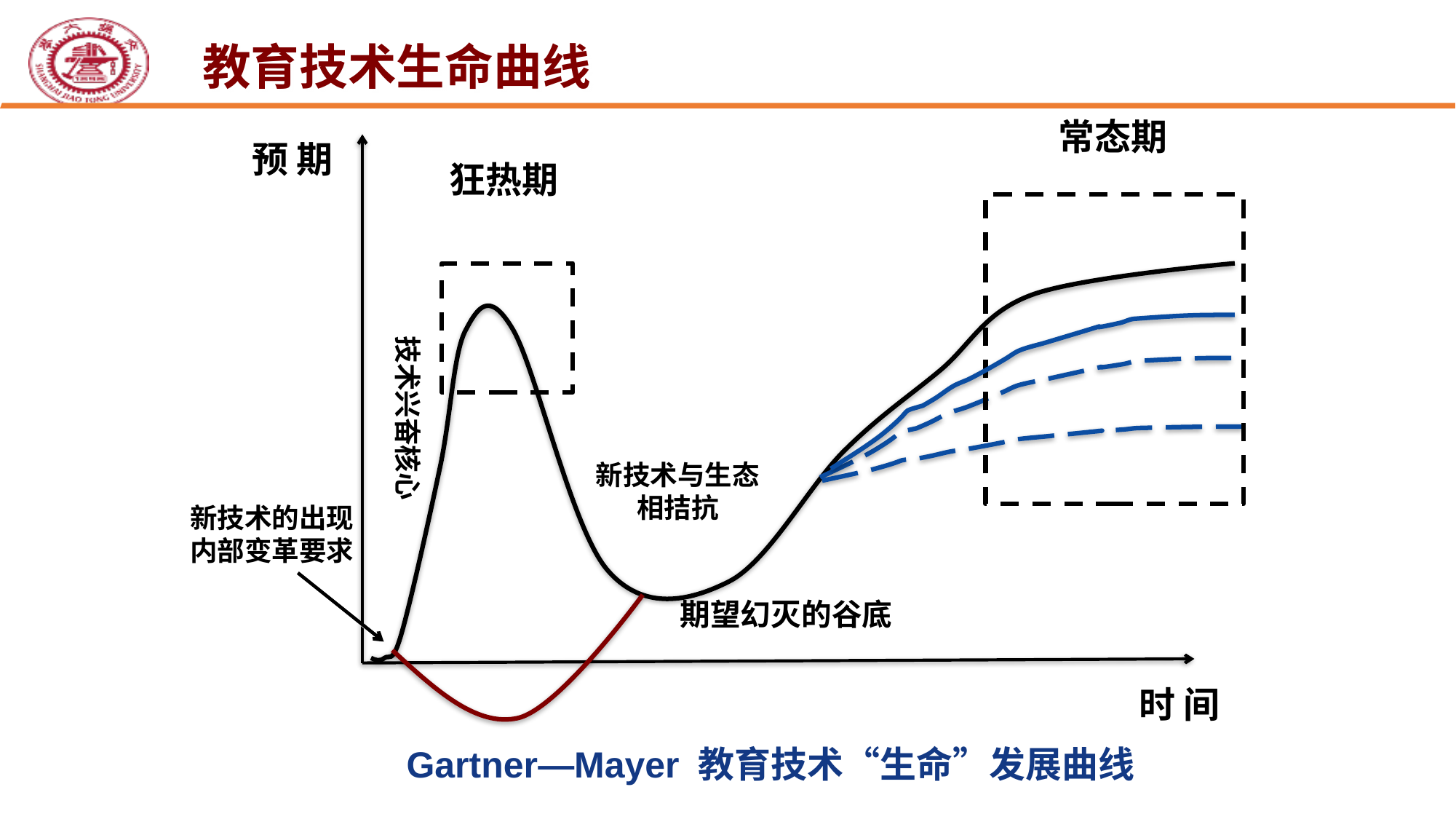

# 教育技术生命曲线

常态期
预 期
狂热期

技术兴奋核心

新技术与生态相拮抗
新技术的出现
内部变革要求

期望幻灭的谷底
时 间
13
Gartner—Mayer 教育技术“生命”发展曲线